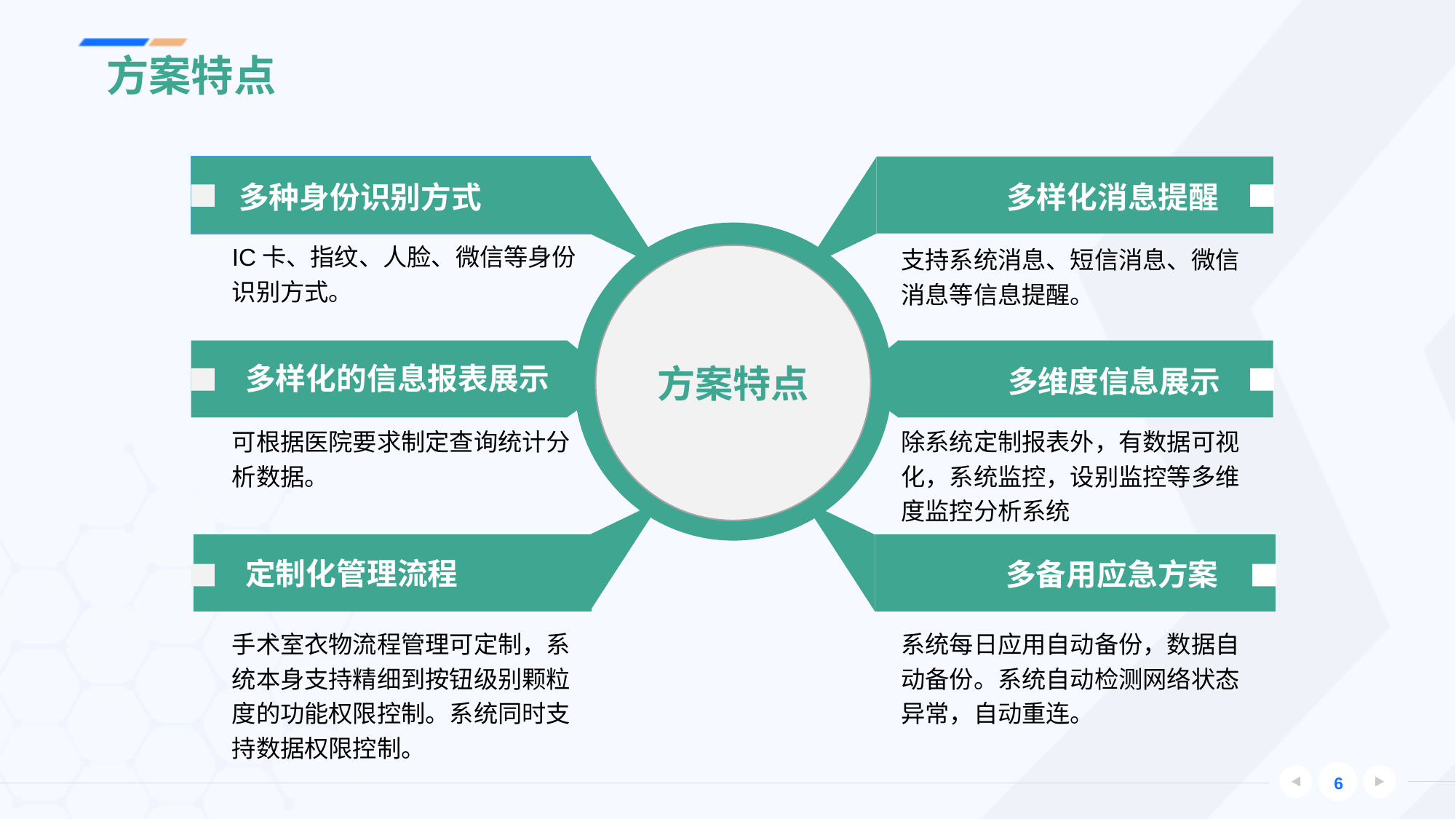

# 方案特点

多种身份识别方式
多样化消息提醒

IC卡、指纹、人脸、微信等身份识别方式。
支持系统消息、短信消息、微信消息等信息提醒。
方案特点

多样化的信息报表展示
多维度信息展示

可根据医院要求制定查询统计分析数据。
除系统定制报表外，有数据可视化，系统监控，设别监控等多维度监控分析系统

定制化管理流程
多备用应急方案

手术室衣物流程管理可定制，系统本身支持精细到按钮级别颗粒度的功能权限控制。系统同时支持数据权限控制。
系统每日应用自动备份，数据自动备份。系统自动检测网络状态异常，自动重连。